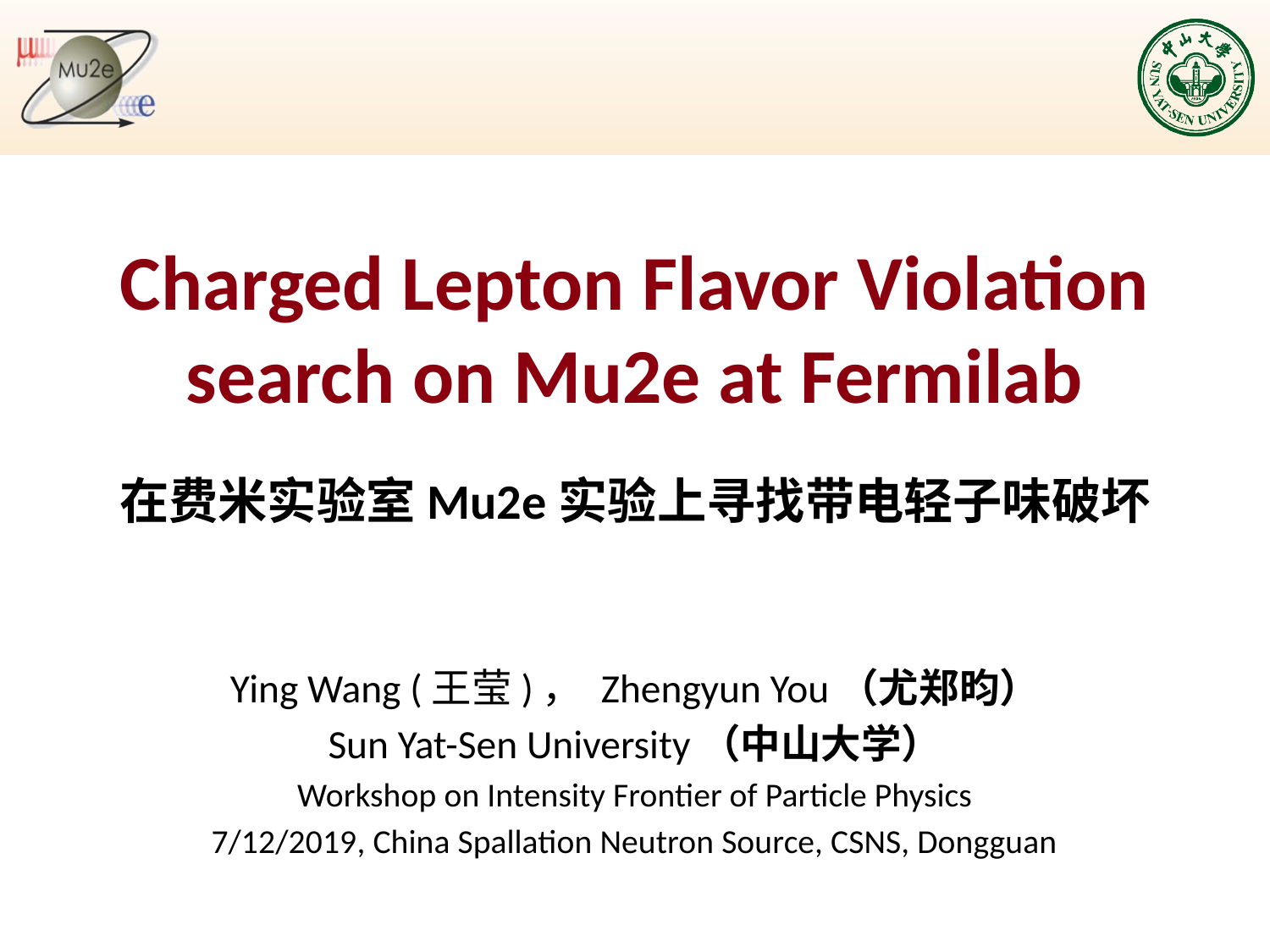

# Charged Lepton Flavor Violation search on Mu2e at Fermilab 在费米实验室Mu2e实验上寻找带电轻子味破坏
Ying Wang (王莹)， Zhengyun You（尤郑昀）
Sun Yat-Sen University（中山大学）
Workshop on Intensity Frontier of Particle Physics
7/12/2019, China Spallation Neutron Source, CSNS, Dongguan